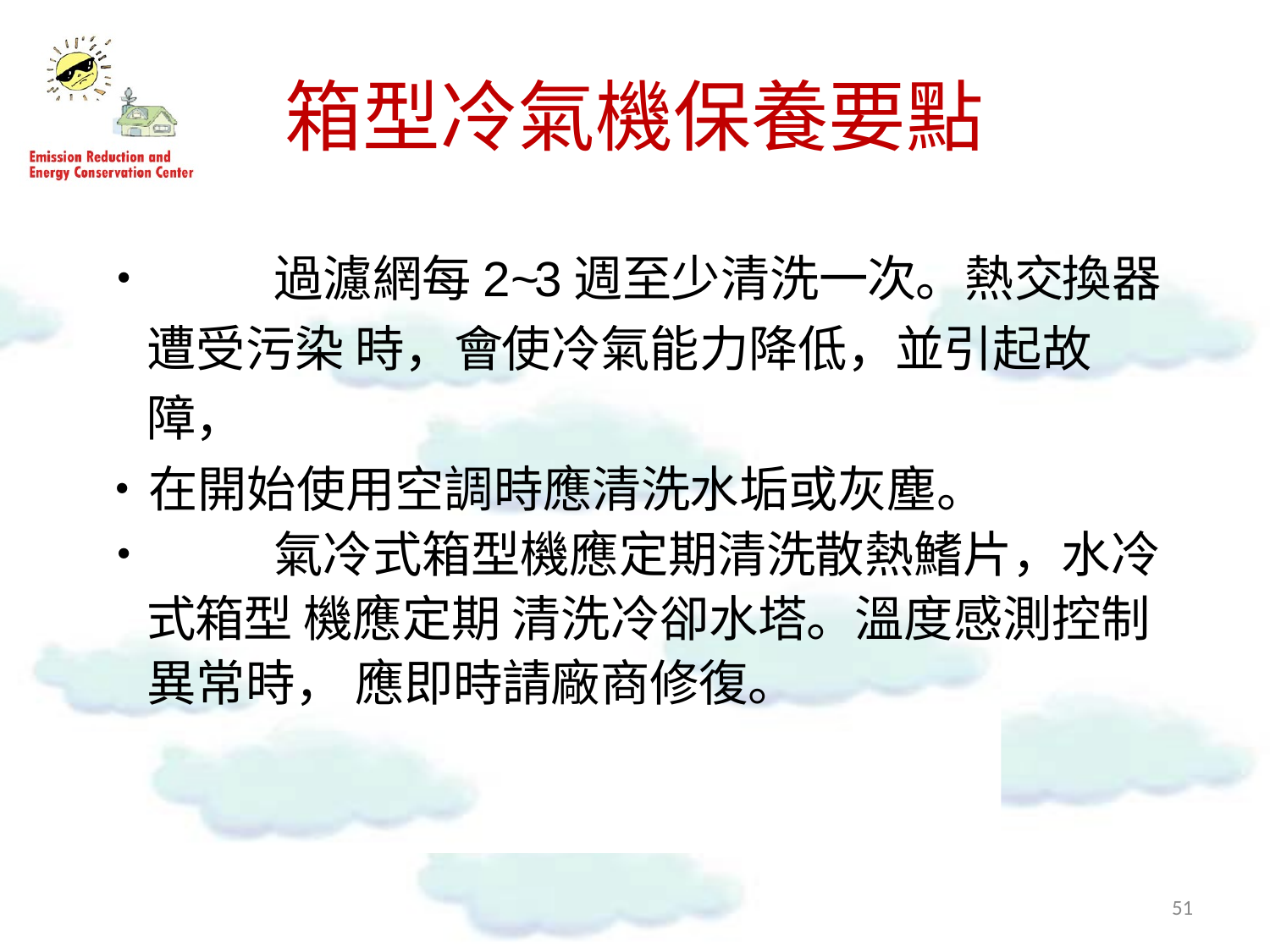

# 箱型冷氣機保養要點
•	過濾網每2~3週至少清洗一次。熱交換器遭受污染 時，會使冷氣能力降低，並引起故障，
•	在開始使用空調時應清洗水垢或灰塵。
•	氣冷式箱型機應定期清洗散熱鰭片，水冷式箱型 機應定期 清洗冷卻水塔。溫度感測控制異常時， 應即時請廠商修復。
51